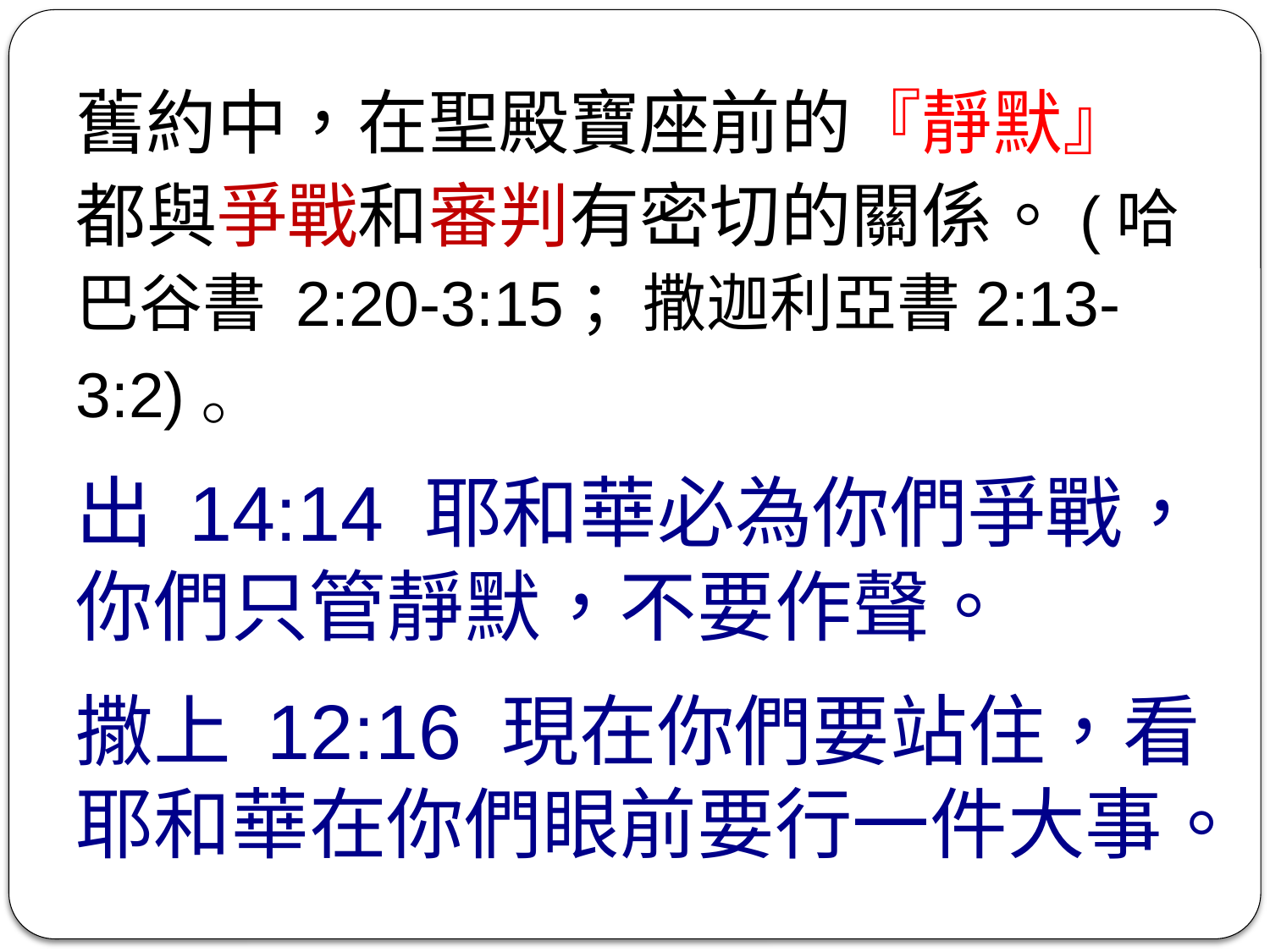

舊約中，在聖殿寶座前的『靜默』都與爭戰和審判有密切的關係。(哈巴谷書 2:20-3:15；撒迦利亞書2:13-3:2)。
出 14:14 耶和華必為你們爭戰，你們只管靜默，不要作聲。
撒上 12:16 現在你們要站住，看耶和華在你們眼前要行一件大事。